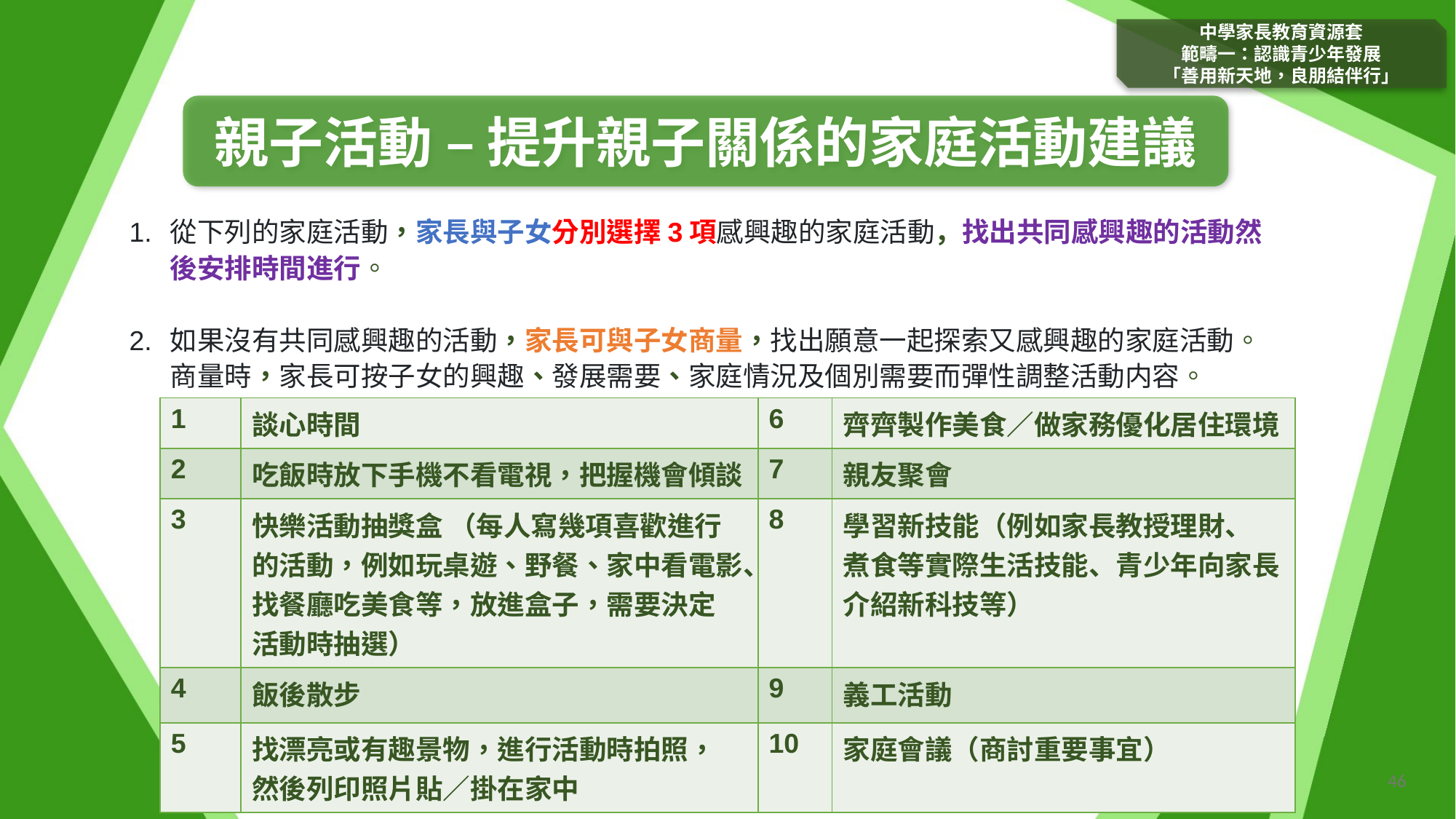

中學家長教育資源套
範疇一：認識青少年發展
「善用新天地，良朋結伴行」
親子活動 – 提升親子關係的家庭活動建議
從下列的家庭活動，家長與子女分別選擇3項感興趣的家庭活動，找出共同感興趣的活動然後安排時間進行。

如果沒有共同感興趣的活動，家長可與子女商量，找出願意一起探索又感興趣的家庭活動。商量時，家長可按子女的興趣、發展需要、家庭情況及個別需要而彈性調整活動内容。

| 1 | 談心時間 | 6 | 齊齊製作美食／做家務優化居住環境 |
| --- | --- | --- | --- |
| 2 | 吃飯時放下手機不看電視，把握機會傾談 | 7 | 親友聚會 |
| 3 | 快樂活動抽獎盒 （每人寫幾項喜歡進行的活動，例如玩桌遊、野餐、家中看電影、找餐廳吃美食等，放進盒子，需要決定 活動時抽選） | 8 | 學習新技能（例如家長教授理財、 煮食等實際生活技能、青少年向家長介紹新科技等） |
| 4 | 飯後散步 | 9 | 義工活動 |
| 5 | 找漂亮或有趣景物，進行活動時拍照， 然後列印照片貼／掛在家中 | 10 | 家庭會議（商討重要事宜） |
46